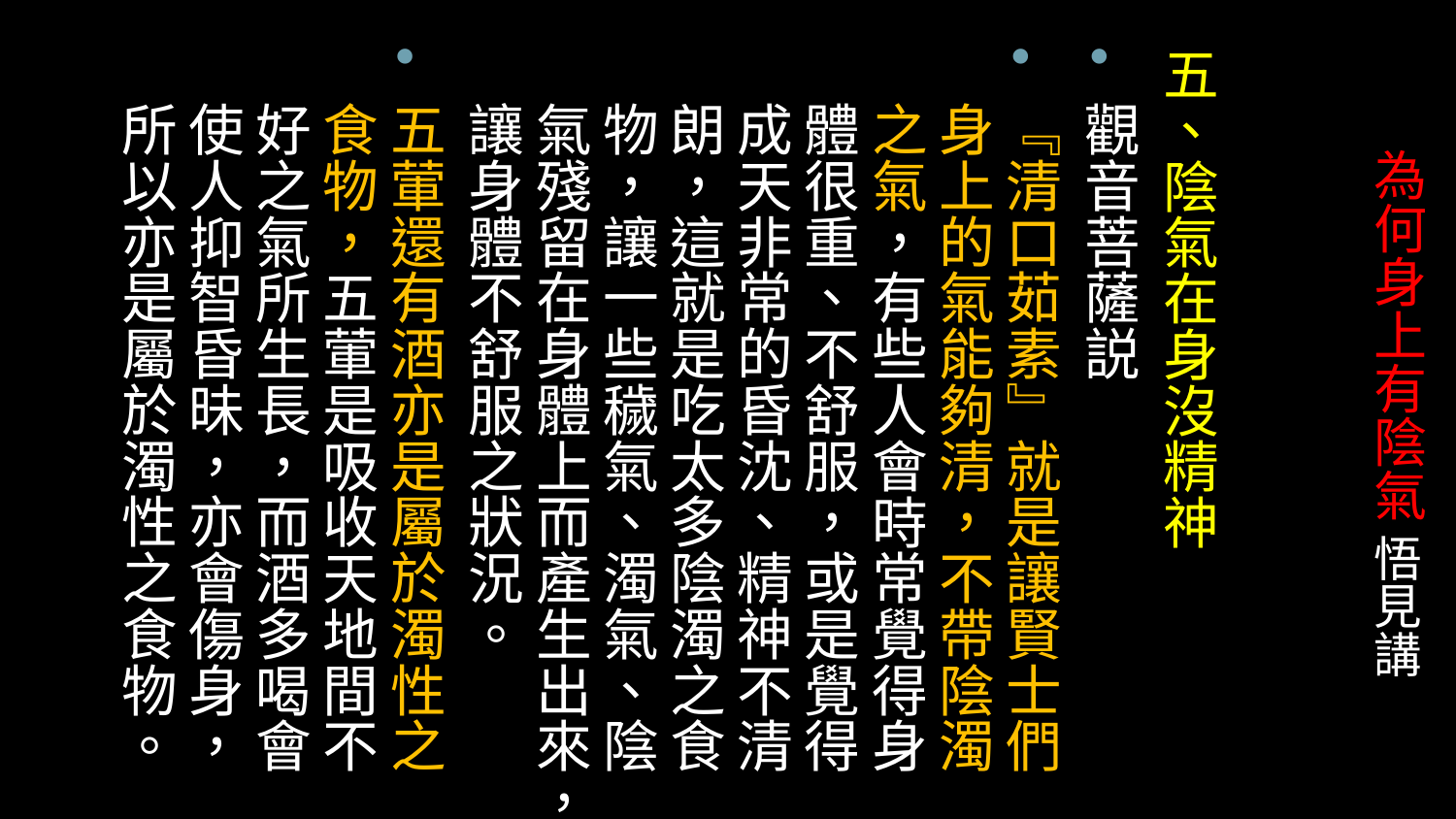

五、陰氣在身沒精神
觀音菩薩説
『清口茹素』就是讓賢士們身上的氣能夠清，不帶陰濁之氣，有些人會時常覺得身體很重、不舒服，或是覺得成天非常的昏沈、精神不清朗，這就是吃太多陰濁之食物，讓一些穢氣、濁氣、陰氣殘留在身體上而產生出來，讓身體不舒服之狀況。
五葷還有酒亦是屬於濁性之食物，五葷是吸收天地間不好之氣所生長，而酒多喝會使人抑智昏昧，亦會傷身，所以亦是屬於濁性之食物。

# 為何身上有陰氣 悟見講